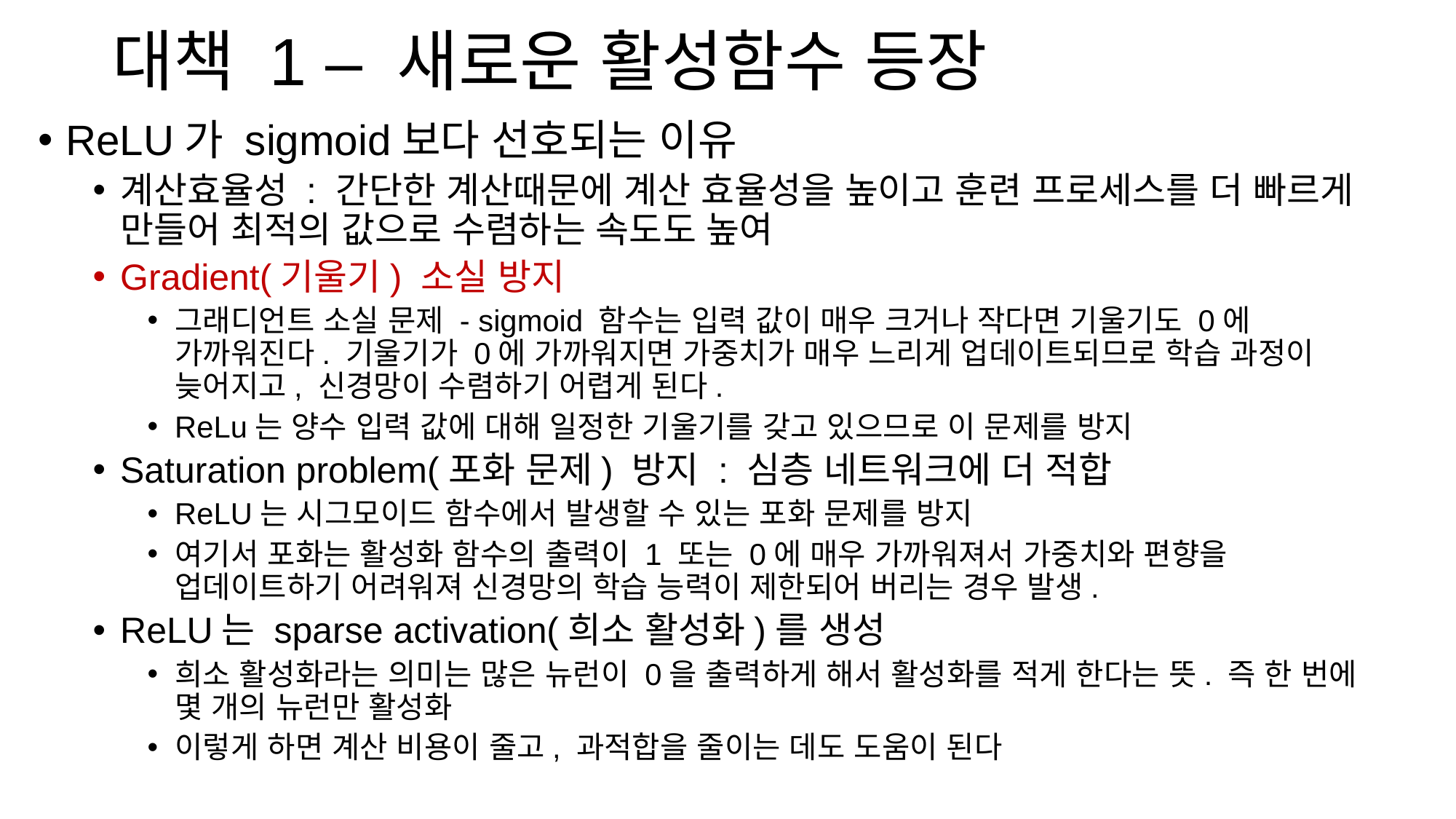

# 대책 1 – 새로운 활성함수 등장
ReLU가 sigmoid보다 선호되는 이유
계산효율성 : 간단한 계산때문에 계산 효율성을 높이고 훈련 프로세스를 더 빠르게 만들어 최적의 값으로 수렴하는 속도도 높여
Gradient(기울기) 소실 방지
그래디언트 소실 문제 - sigmoid 함수는 입력 값이 매우 크거나 작다면 기울기도 0에 가까워진다. 기울기가 0에 가까워지면 가중치가 매우 느리게 업데이트되므로 학습 과정이 늦어지고, 신경망이 수렴하기 어렵게 된다.
ReLu는 양수 입력 값에 대해 일정한 기울기를 갖고 있으므로 이 문제를 방지
Saturation problem(포화 문제) 방지 : 심층 네트워크에 더 적합
ReLU는 시그모이드 함수에서 발생할 수 있는 포화 문제를 방지
여기서 포화는 활성화 함수의 출력이 1 또는 0에 매우 가까워져서 가중치와 편향을 업데이트하기 어려워져 신경망의 학습 능력이 제한되어 버리는 경우 발생.
ReLU는 sparse activation(희소 활성화)를 생성
희소 활성화라는 의미는 많은 뉴런이 0을 출력하게 해서 활성화를 적게 한다는 뜻. 즉 한 번에 몇 개의 뉴런만 활성화
이렇게 하면 계산 비용이 줄고, 과적합을 줄이는 데도 도움이 된다